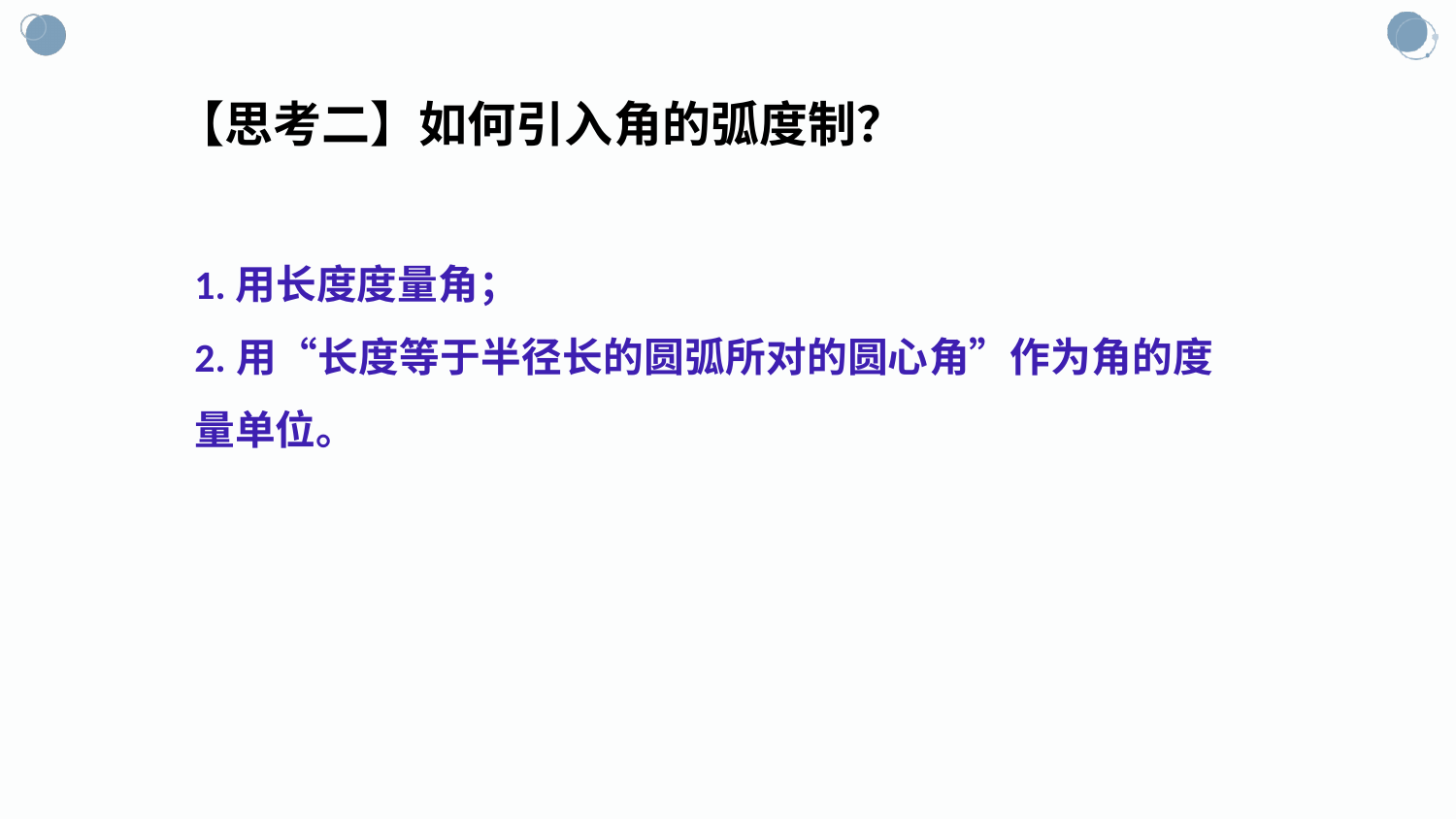

【思考二】如何引入角的弧度制？
1.用长度度量角；
2.用“长度等于半径长的圆弧所对的圆心角”作为角的度量单位。